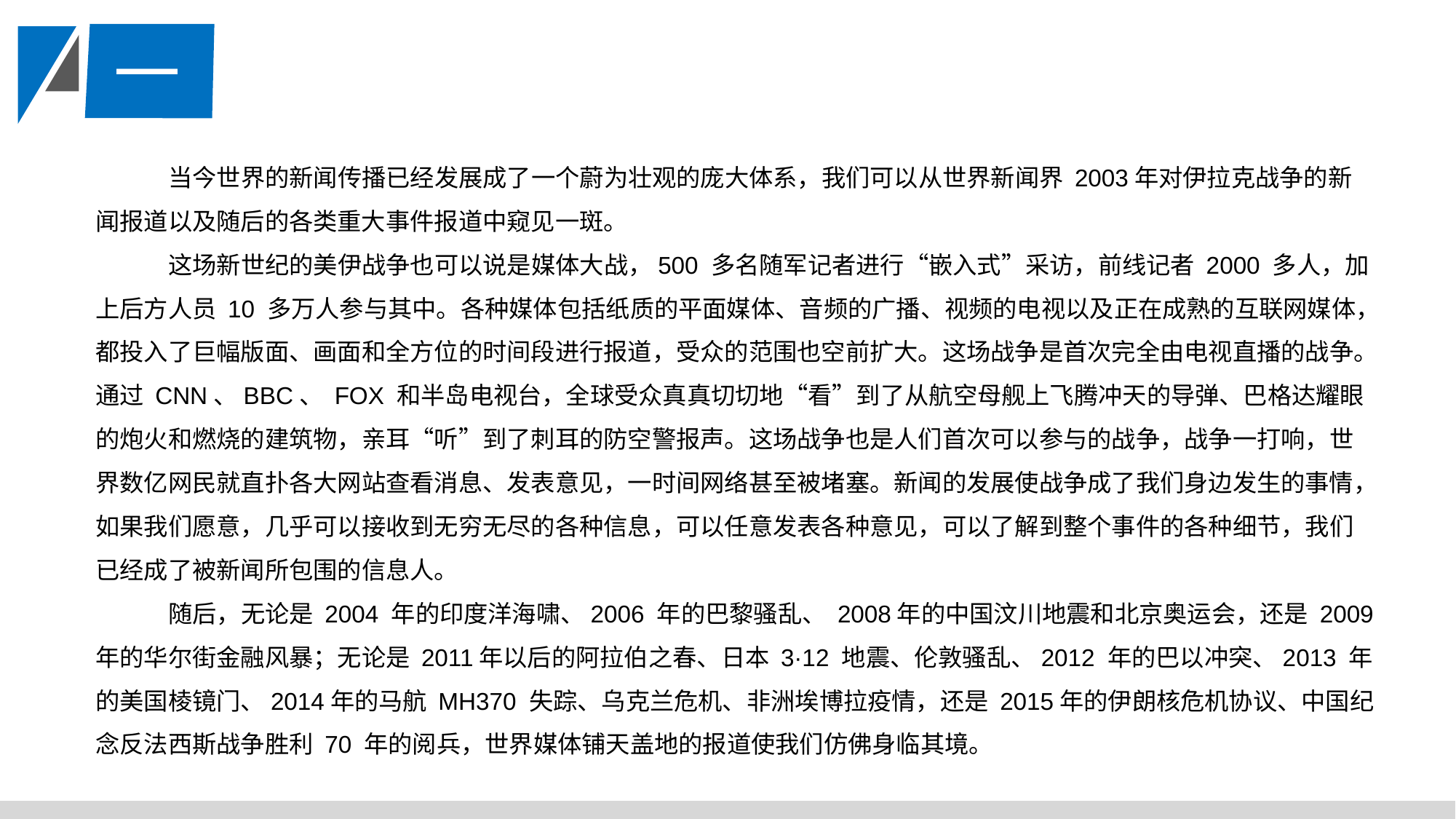

一
当今世界的新闻传播已经发展成了一个蔚为壮观的庞大体系，我们可以从世界新闻界 2003年对伊拉克战争的新闻报道以及随后的各类重大事件报道中窥见一斑。
这场新世纪的美伊战争也可以说是媒体大战，500 多名随军记者进行“嵌入式”采访，前线记者 2000 多人，加上后方人员 10 多万人参与其中。各种媒体包括纸质的平面媒体、音频的广播、视频的电视以及正在成熟的互联网媒体，都投入了巨幅版面、画面和全方位的时间段进行报道，受众的范围也空前扩大。这场战争是首次完全由电视直播的战争。通过 CNN、BBC、 FOX 和半岛电视台，全球受众真真切切地“看”到了从航空母舰上飞腾冲天的导弹、巴格达耀眼的炮火和燃烧的建筑物，亲耳“听”到了刺耳的防空警报声。这场战争也是人们首次可以参与的战争，战争一打响，世界数亿网民就直扑各大网站查看消息、发表意见，一时间网络甚至被堵塞。新闻的发展使战争成了我们身边发生的事情，如果我们愿意，几乎可以接收到无穷无尽的各种信息，可以任意发表各种意见，可以了解到整个事件的各种细节，我们已经成了被新闻所包围的信息人。
随后，无论是 2004 年的印度洋海啸、2006 年的巴黎骚乱、 2008年的中国汶川地震和北京奥运会，还是 2009 年的华尔街金融风暴；无论是 2011年以后的阿拉伯之春、日本 3·12 地震、伦敦骚乱、2012 年的巴以冲突、2013 年的美国棱镜门、2014年的马航 MH370 失踪、乌克兰危机、非洲埃博拉疫情，还是 2015年的伊朗核危机协议、中国纪念反法西斯战争胜利 70 年的阅兵，世界媒体铺天盖地的报道使我们仿佛身临其境。